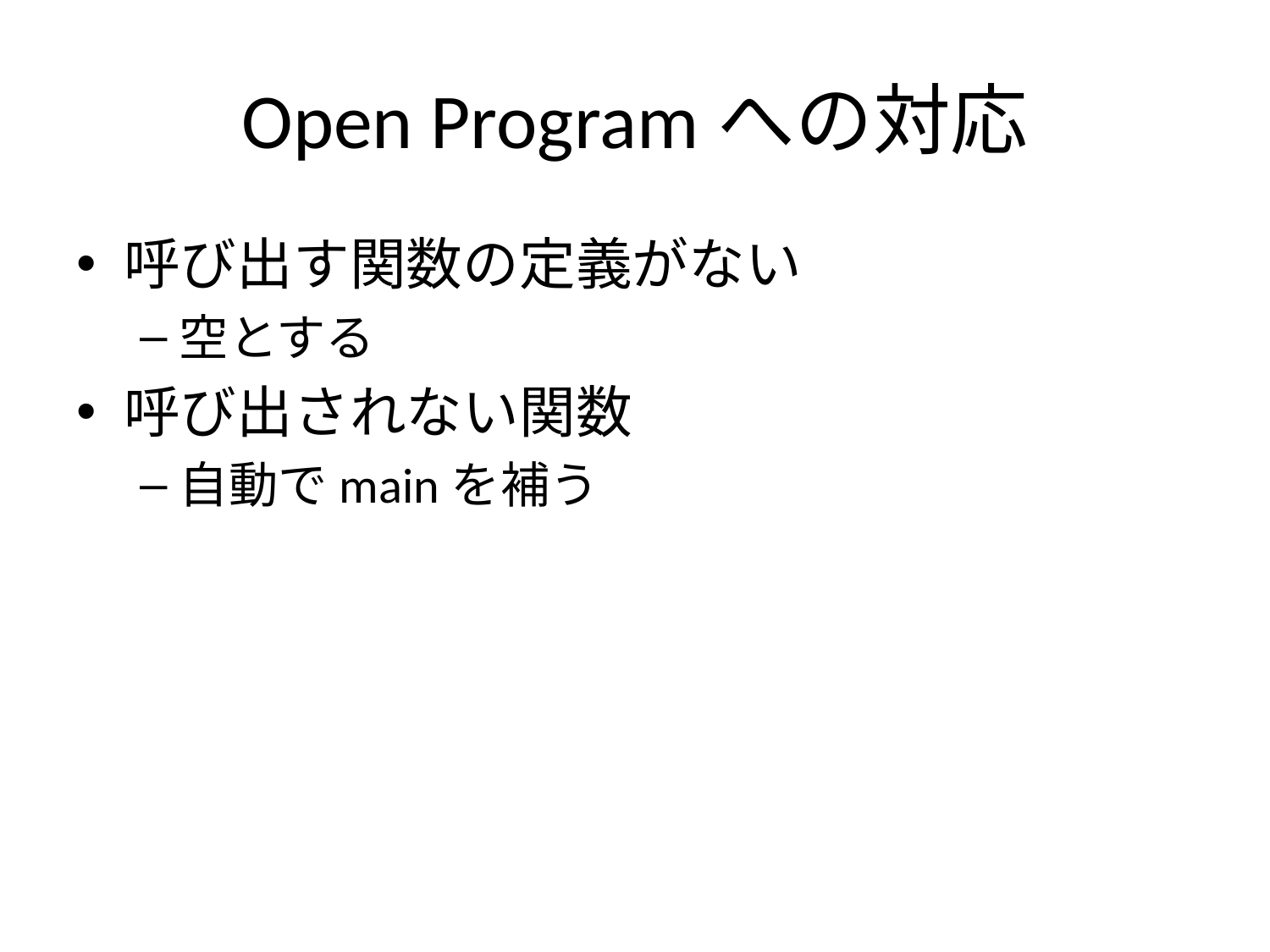

# Open Programへの対応
呼び出す関数の定義がない
空とする
呼び出されない関数
自動でmainを補う